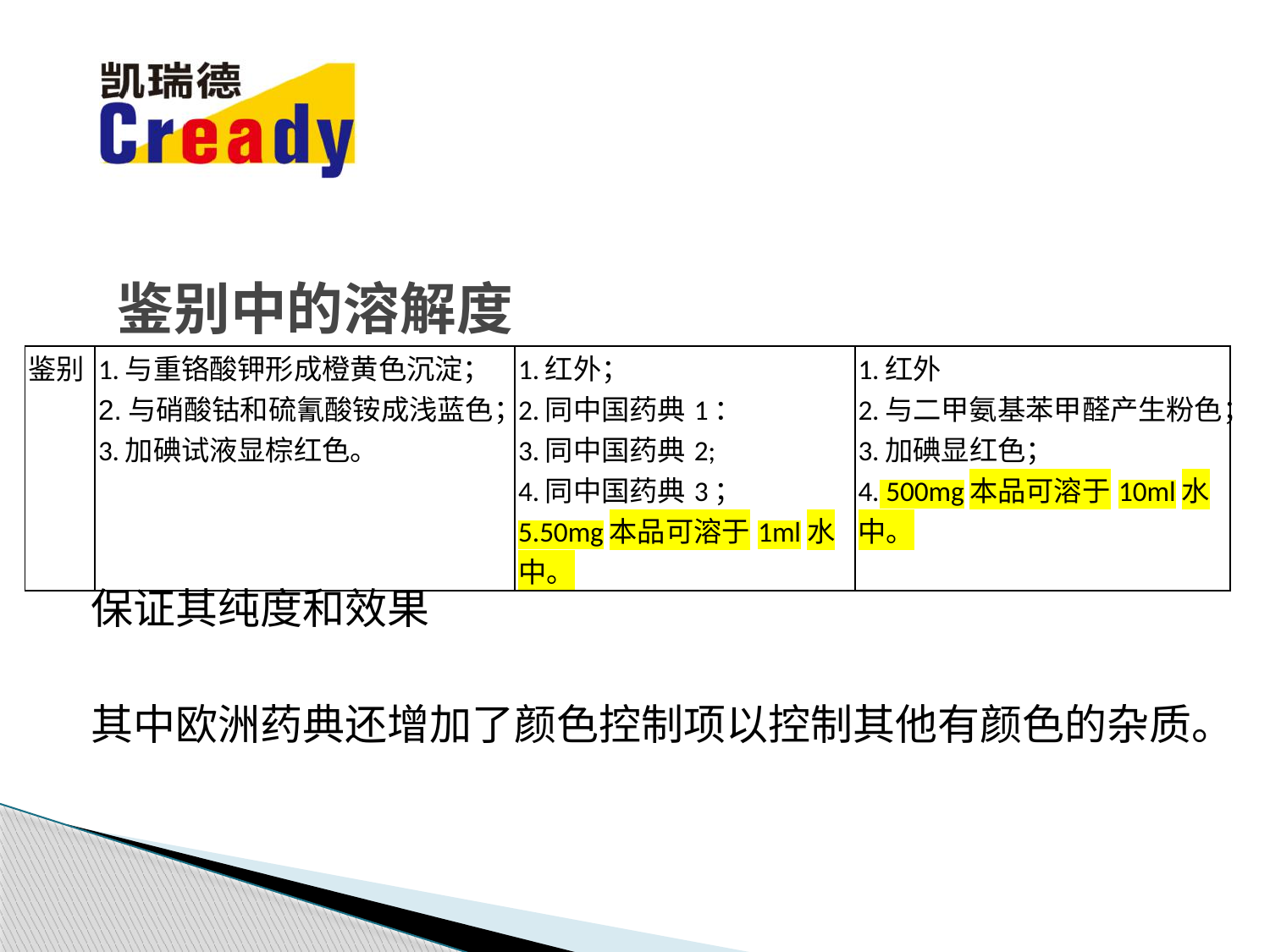

# 鉴别中的溶解度
| 鉴别 | 1.与重铬酸钾形成橙黄色沉淀； 2.与硝酸钴和硫氰酸铵成浅蓝色； 3.加碘试液显棕红色。 | 1.红外； 2.同中国药典1： 3.同中国药典2; 4.同中国药典3； 5.50mg本品可溶于1ml水中。 | 1.红外 2.与二甲氨基苯甲醛产生粉色； 3.加碘显红色； 4. 500mg本品可溶于10ml水中。 |
| --- | --- | --- | --- |
保证其纯度和效果

其中欧洲药典还增加了颜色控制项以控制其他有颜色的杂质。